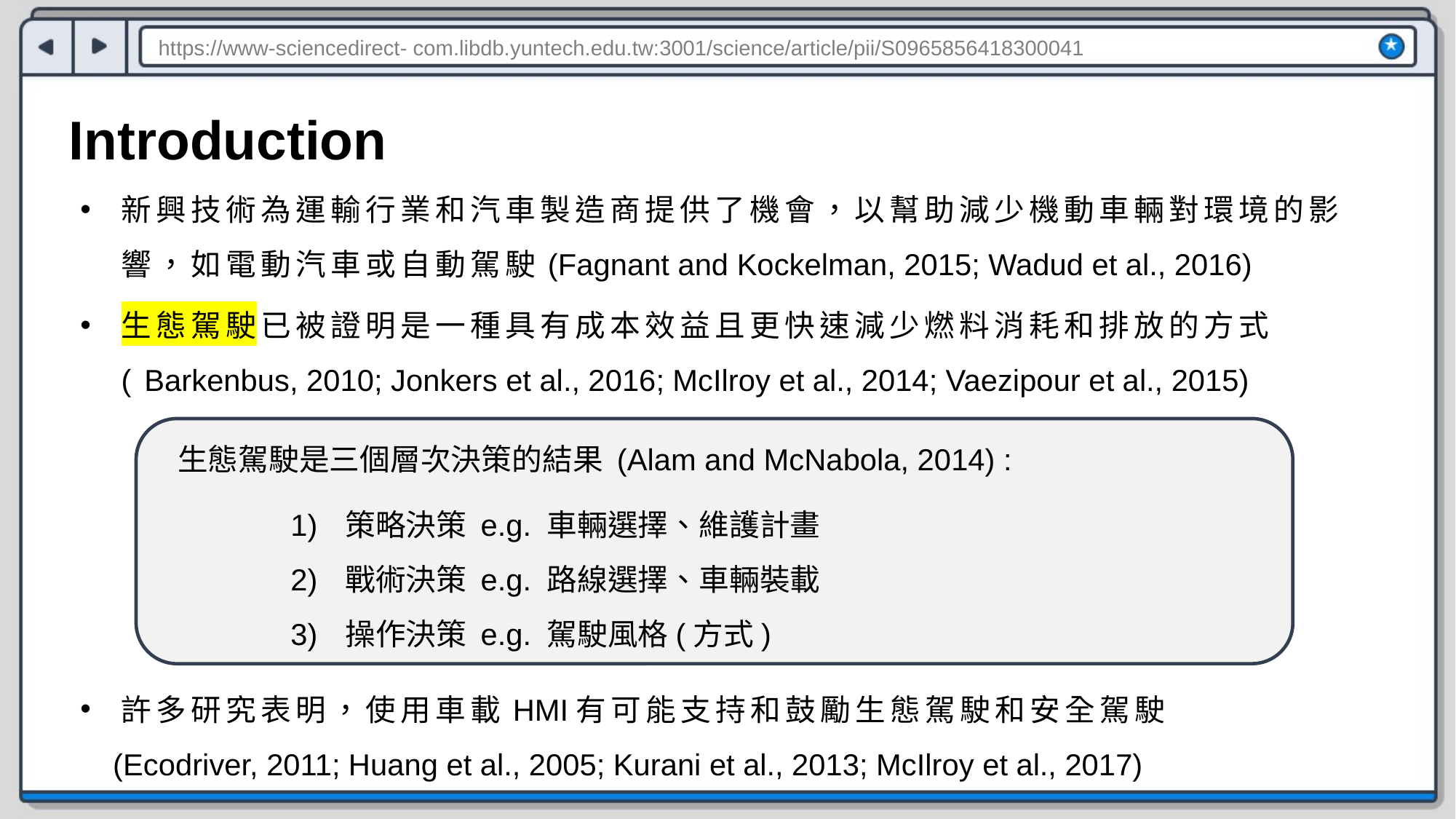

https://www-sciencedirect- com.libdb.yuntech.edu.tw:3001/science/article/pii/S0965856418300041
Introduction
新興技術為運輸行業和汽車製造商提供了機會，以幫助減少機動車輛對環境的影響，如電動汽車或自動駕駛(Fagnant and Kockelman, 2015; Wadud et al., 2016)
生態駕駛已被證明是一種具有成本效益且更快速減少燃料消耗和排放的方式( Barkenbus, 2010; Jonkers et al., 2016; McIlroy et al., 2014; Vaezipour et al., 2015)

生態駕駛是三個層次決策的結果 (Alam and McNabola, 2014) :
策略決策 e.g. 車輛選擇、維護計畫
戰術決策 e.g. 路線選擇、車輛裝載
操作決策 e.g. 駕駛風格(方式)
許多研究表明，使用車載HMI有可能支持和鼓勵生態駕駛和安全駕駛
(Ecodriver, 2011; Huang et al., 2005; Kurani et al., 2013; McIlroy et al., 2017)